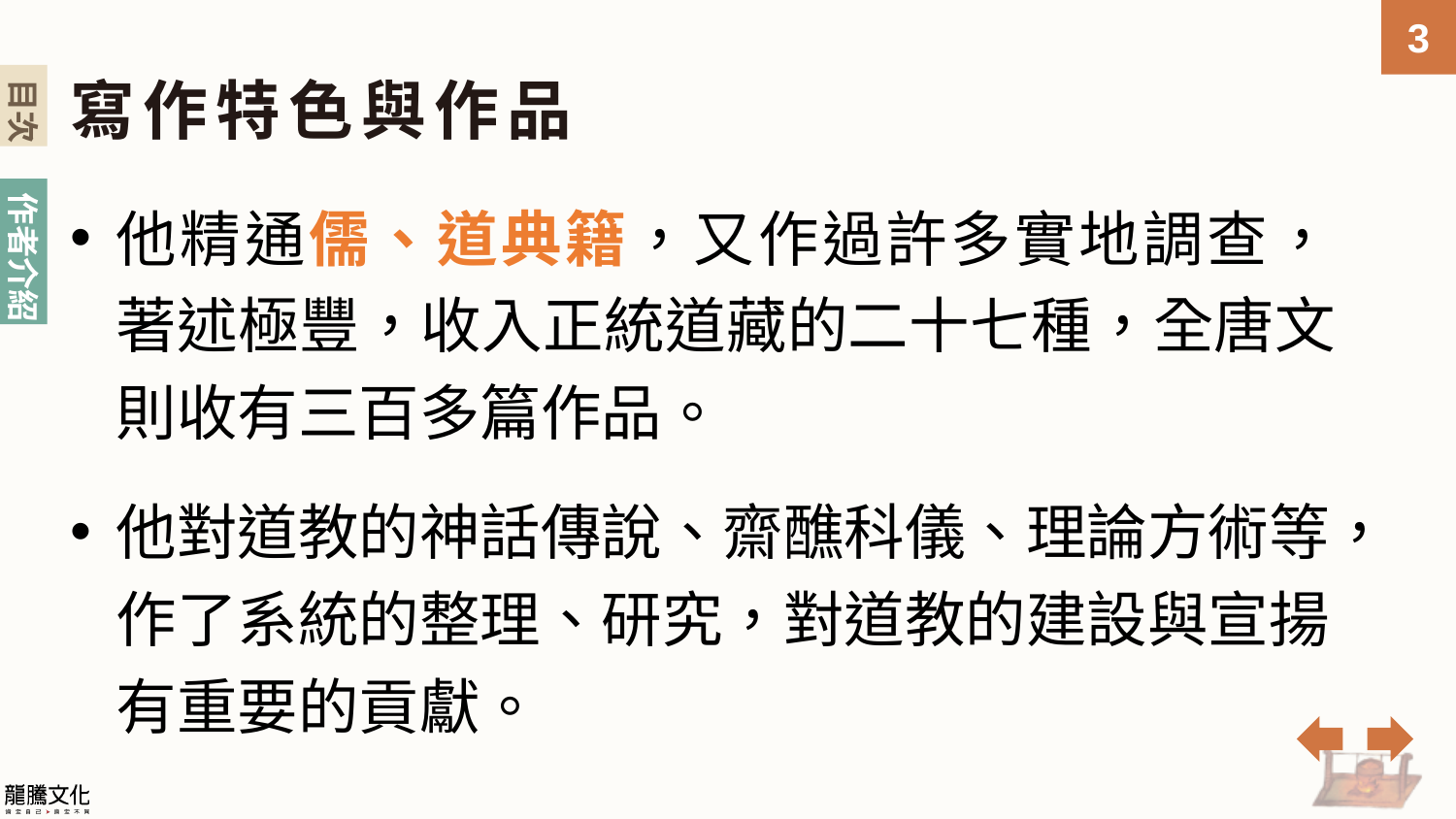

寫作特色與作品
他精通儒、道典籍，又作過許多實地調查，
著述極豐，收入正統道藏的二十七種，全唐文則收有三百多篇作品。
他對道教的神話傳說、齋醮科儀、理論方術等，作了系統的整理、研究，對道教的建設與宣揚有重要的貢獻。